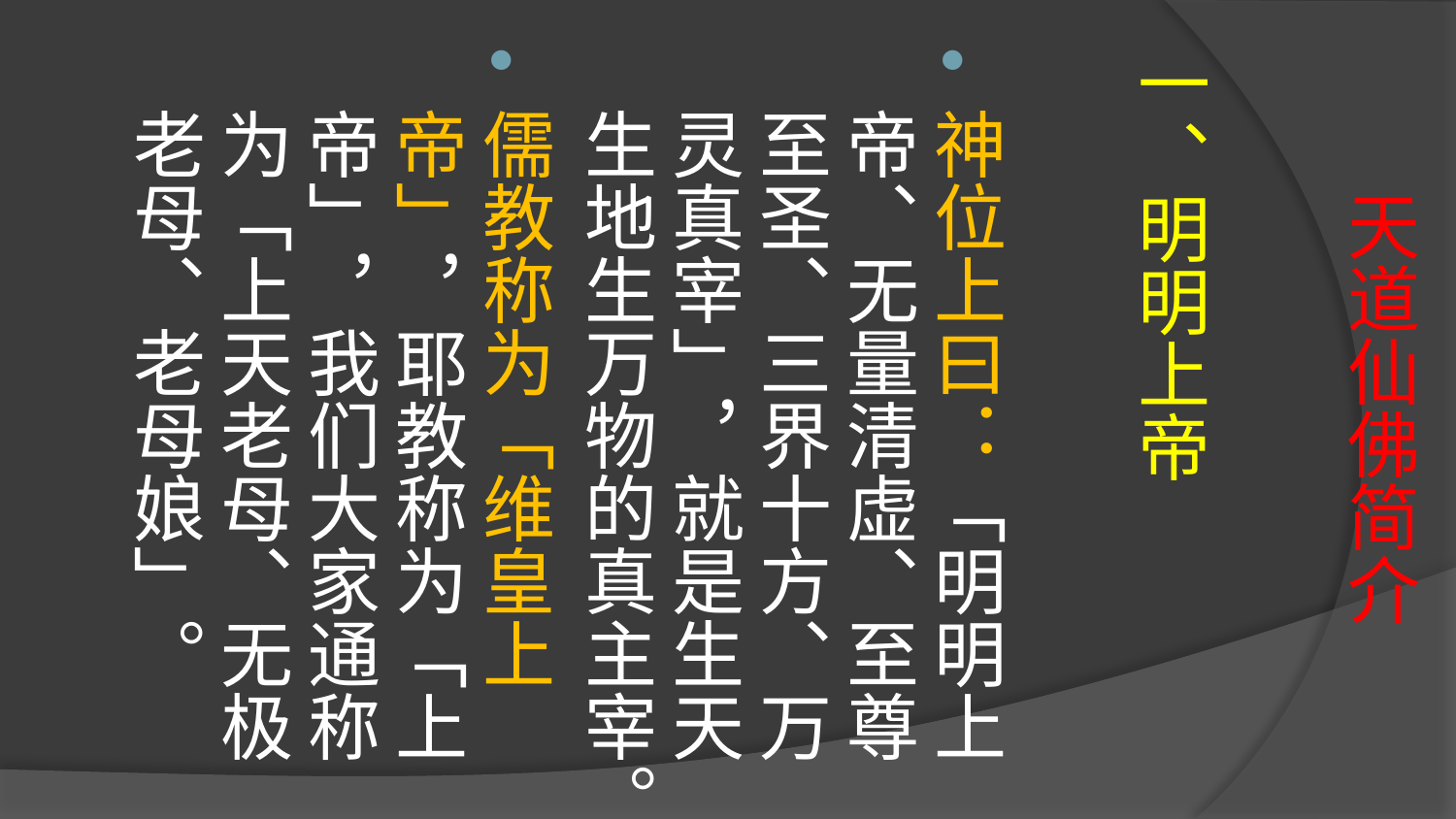

# 天道仙佛简介
一、明明上帝

神位上曰：「明明上帝、无量清虚、至尊至圣、三界十方、万灵真宰」，就是生天生地生万物的真主宰。
儒教称为「维皇上帝」，耶教称为「上帝」，我们大家通称为「上天老母、无极老母、老母娘」。